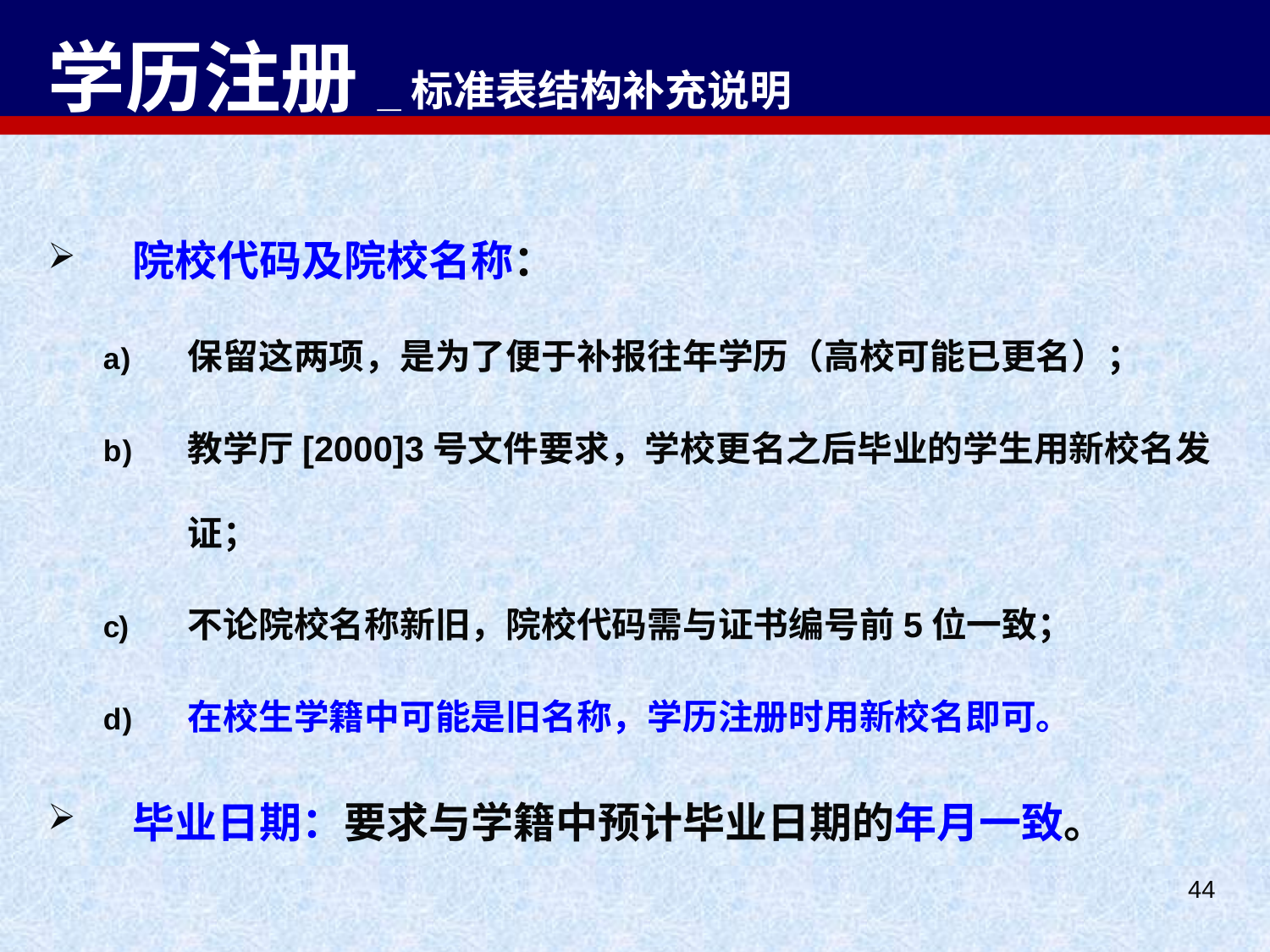

# 学历注册_标准表结构补充说明
院校代码及院校名称：
保留这两项，是为了便于补报往年学历（高校可能已更名）；
教学厅[2000]3号文件要求，学校更名之后毕业的学生用新校名发证；
不论院校名称新旧，院校代码需与证书编号前5位一致；
在校生学籍中可能是旧名称，学历注册时用新校名即可。
毕业日期：要求与学籍中预计毕业日期的年月一致。
44